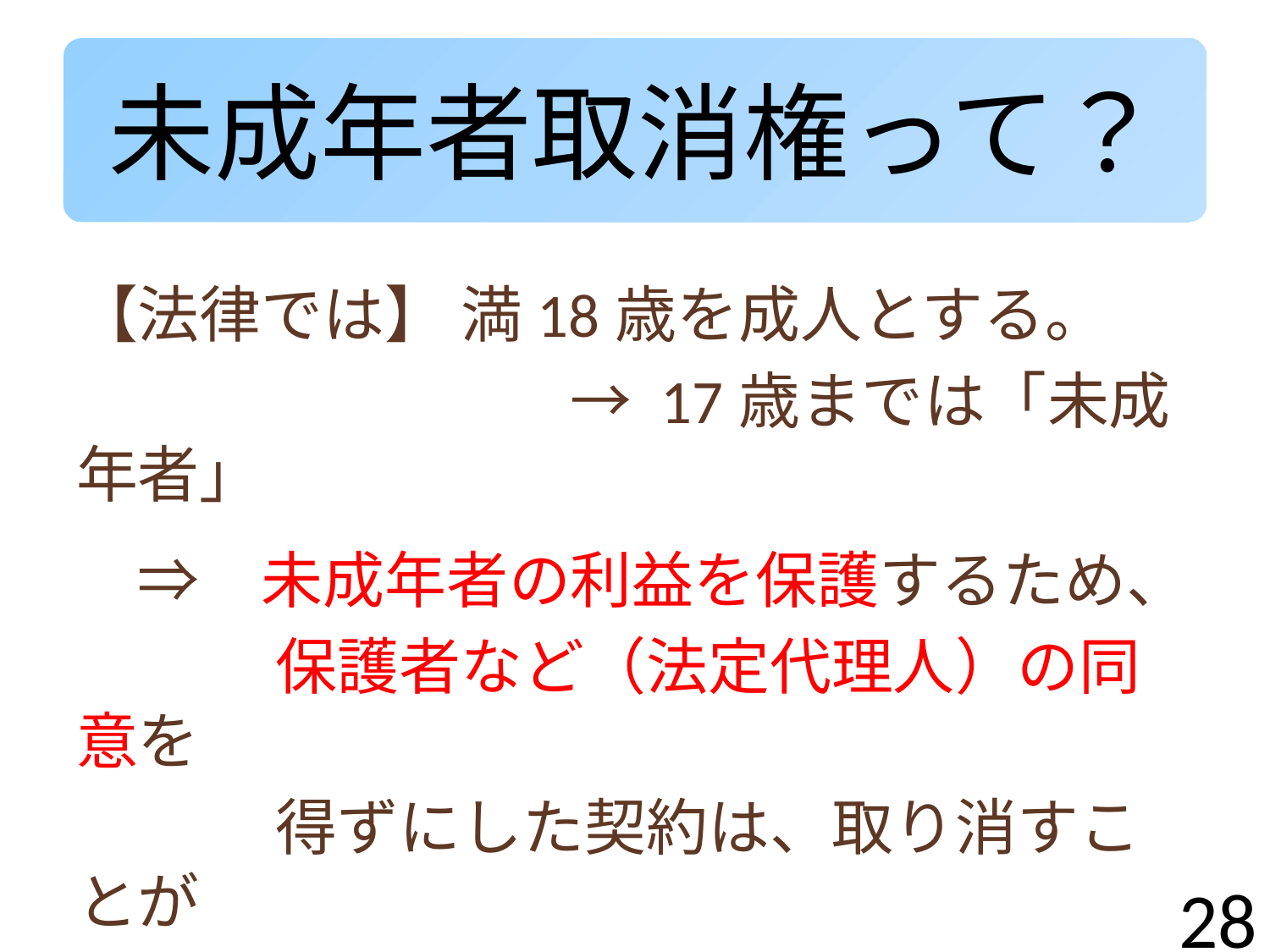

未成年者取消権って？
【法律では】 満18歳を成人とする。
　　　　　　　　→ 17歳までは「未成年者」
　⇒　未成年者の利益を保護するため、
　　　 保護者など（法定代理人）の同意を
　　　 得ずにした契約は、取り消すことが
　　　 できる （一部例外あり）。
28